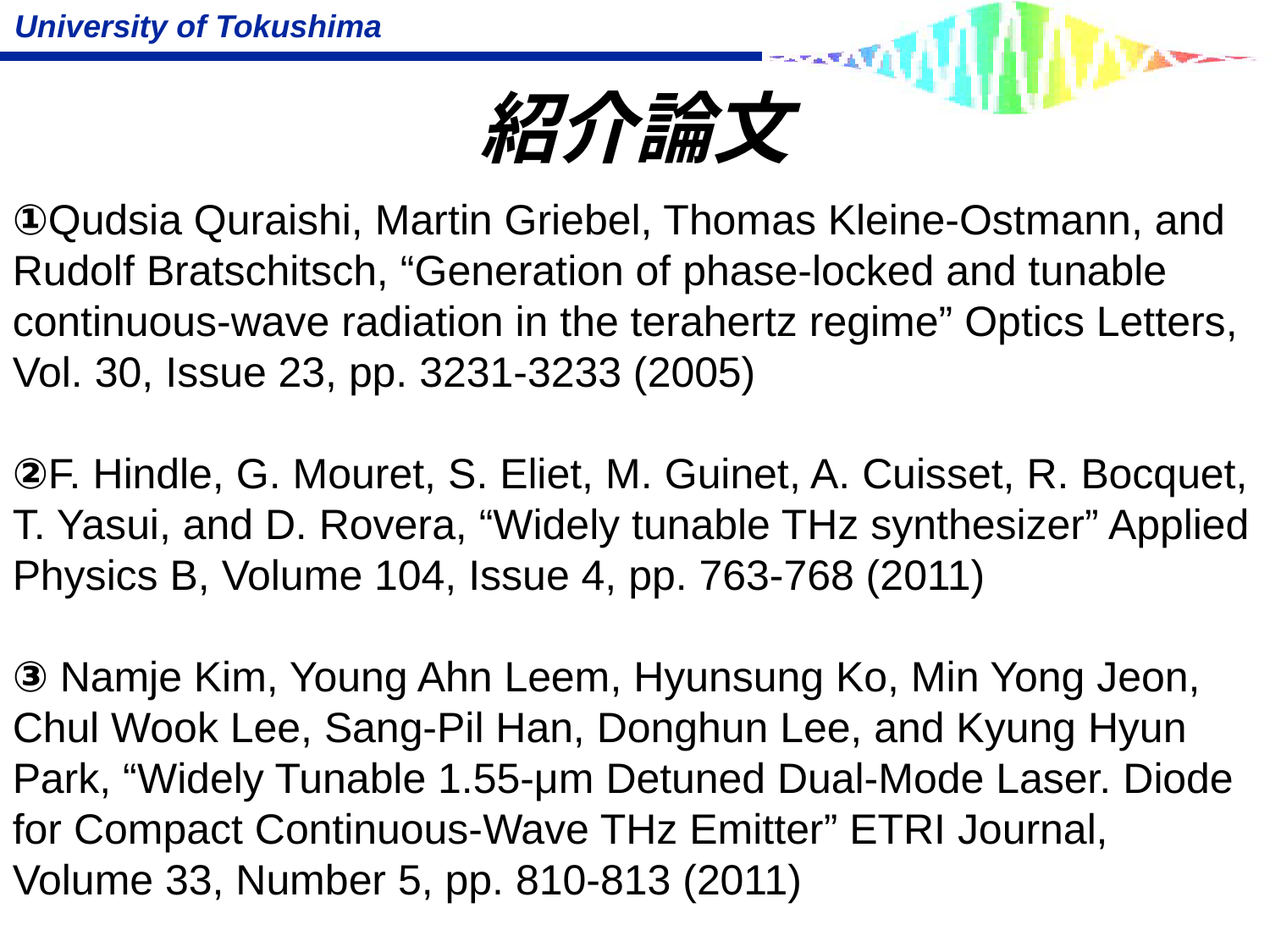

# 紹介論文
①Qudsia Quraishi, Martin Griebel, Thomas Kleine-Ostmann, and Rudolf Bratschitsch, “Generation of phase-locked and tunable continuous-wave radiation in the terahertz regime” Optics Letters, Vol. 30, Issue 23, pp. 3231-3233 (2005)

②F. Hindle, G. Mouret, S. Eliet, M. Guinet, A. Cuisset, R. Bocquet,
T. Yasui, and D. Rovera, “Widely tunable THz synthesizer” Applied Physics B, Volume 104, Issue 4, pp. 763-768 (2011)

③ Namje Kim, Young Ahn Leem, Hyunsung Ko, Min Yong Jeon, Chul Wook Lee, Sang-Pil Han, Donghun Lee, and Kyung Hyun Park, “Widely Tunable 1.55-μm Detuned Dual-Mode Laser. Diode for Compact Continuous-Wave THz Emitter” ETRI Journal, Volume 33, Number 5, pp. 810-813 (2011)